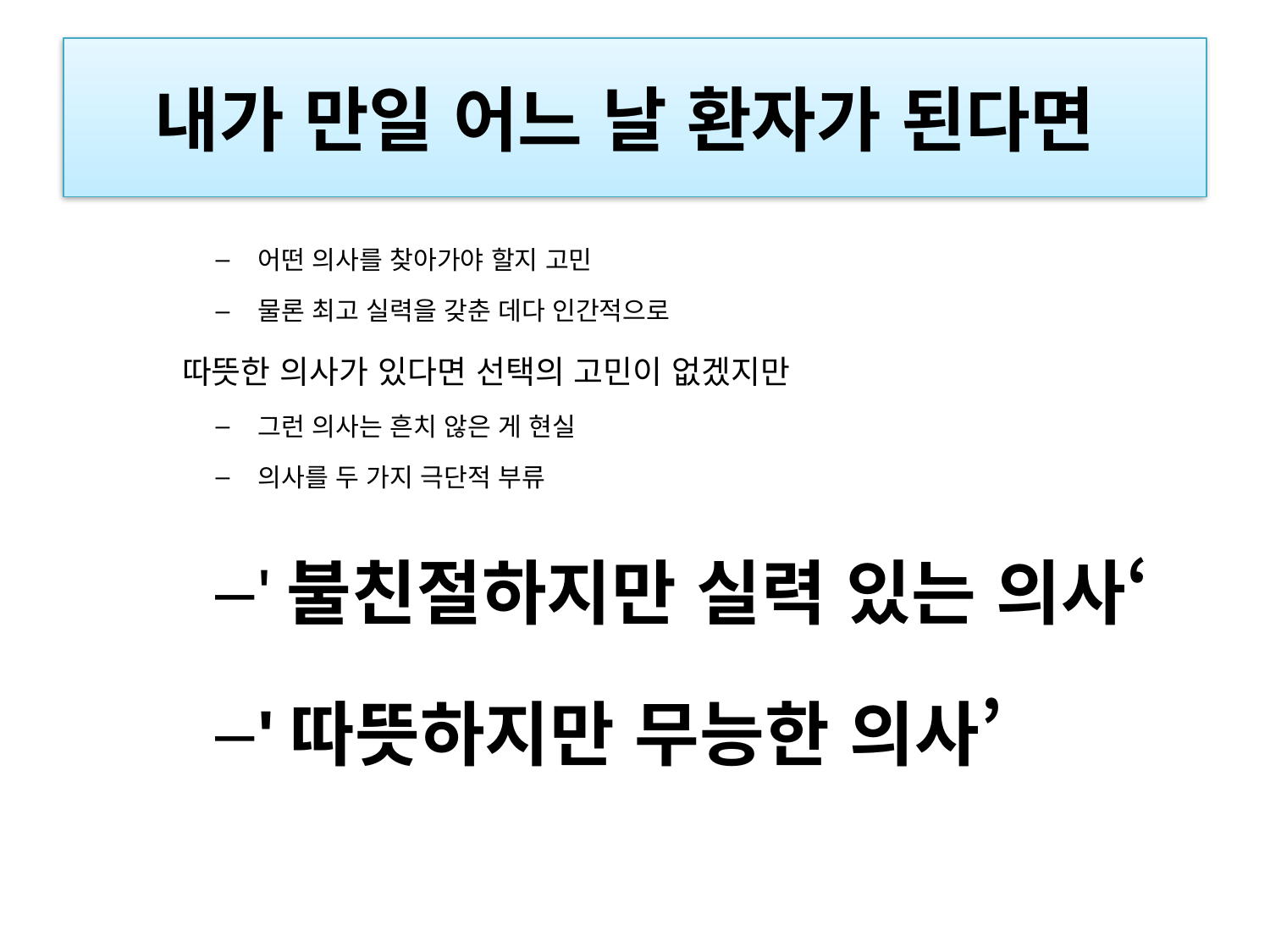

# 내가 만일 어느 날 환자가 된다면
어떤 의사를 찾아가야 할지 고민
물론 최고 실력을 갖춘 데다 인간적으로
   따뜻한 의사가 있다면 선택의 고민이 없겠지만
그런 의사는 흔치 않은 게 현실
의사를 두 가지 극단적 부류
'불친절하지만 실력 있는 의사‘
'따뜻하지만 무능한 의사’